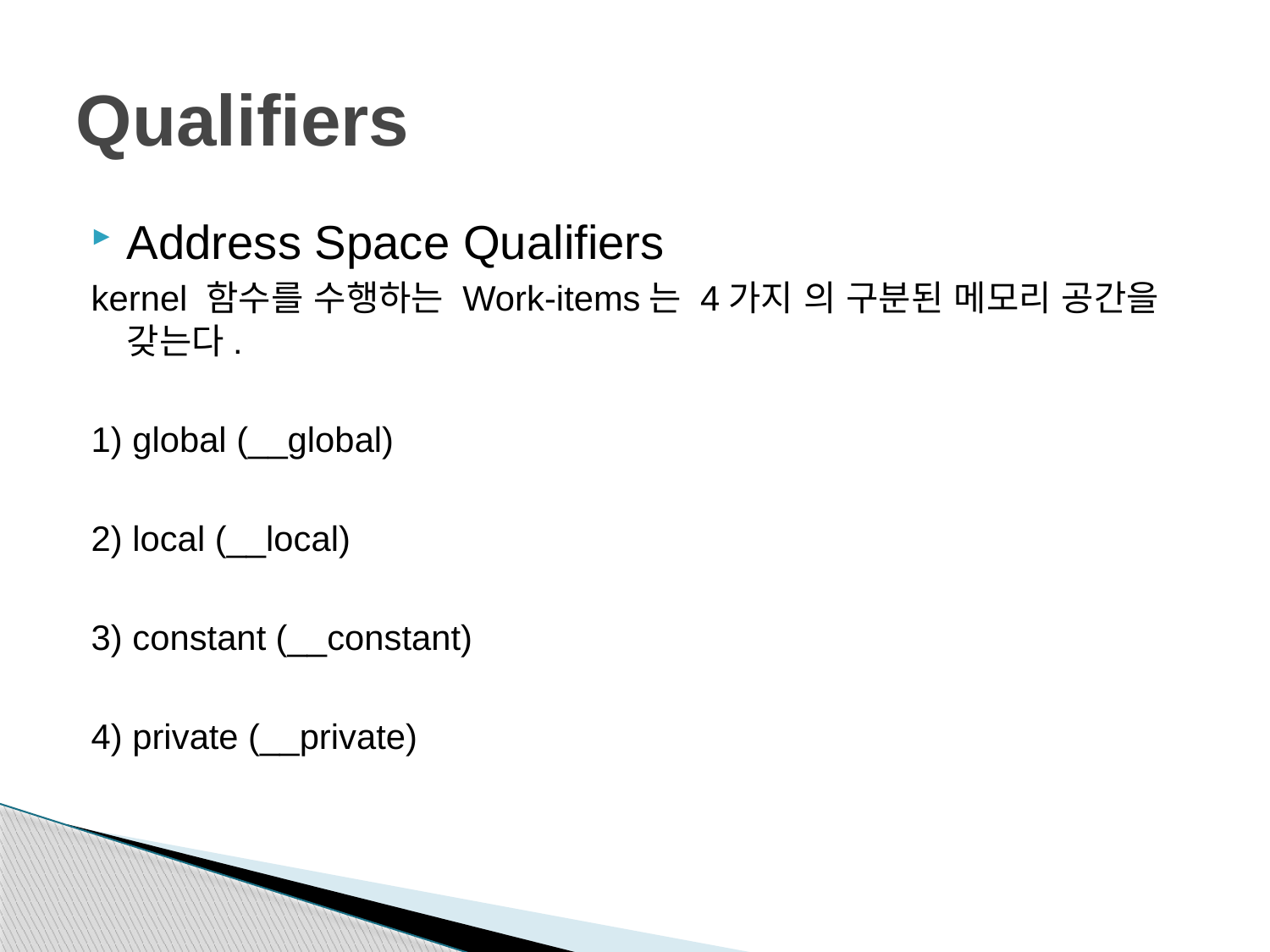

# Qualifiers
Address Space Qualifiers
kernel 함수를 수행하는 Work-items는 4가지 의 구분된 메모리 공간을 갖는다.

1) global (__global)

2) local (__local)

3) constant (__constant)

4) private (__private)